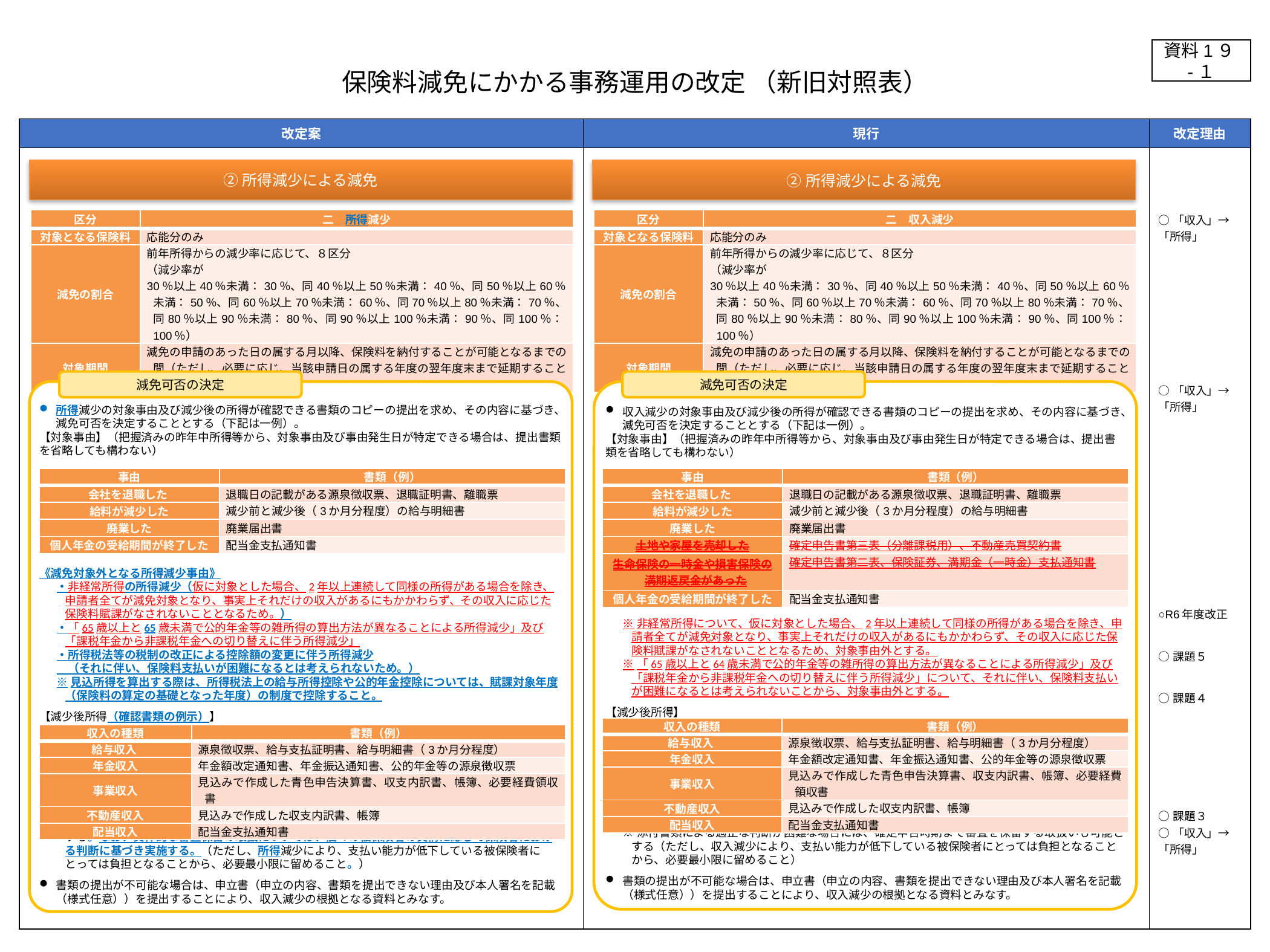

資料1９-１
保険料減免にかかる事務運用の改定 （新旧対照表）
| 改定案 | 現行 | 改定理由 |
| --- | --- | --- |
|  |  | ○「収入」→「所得」 ○「収入」→「所得」 ○R6年度改正 ○課題５ ○課題４ ○課題３ ○「収入」→「所得」 |
②所得減少による減免
②所得減少による減免
| 区分 | 二　所得減少 |
| --- | --- |
| 対象となる保険料 | 応能分のみ |
| 減免の割合 | 前年所得からの減少率に応じて、８区分 （減少率が 30％以上40％未満：30％、同40％以上50％未満：40％、同50％以上60％未満：50％、同60％以上70％未満：60％、同70％以上80％未満：70％、同80％以上90％未満：80％、同90％以上100％未満：90％、同100％：100％） |
| 対象期間 | 減免の申請のあった日の属する月以降、保険料を納付することが可能となるまでの間（ただし、必要に応じ、当該申請日の属する年度の翌年度末まで延期することができる。） |
| 区分 | 二　収入減少 |
| --- | --- |
| 対象となる保険料 | 応能分のみ |
| 減免の割合 | 前年所得からの減少率に応じて、８区分 （減少率が 30％以上40％未満：30％、同40％以上50％未満：40％、同50％以上60％未満：50％、同60％以上70％未満：60％、同70％以上80％未満：70％、同80％以上90％未満：80％、同90％以上100％未満：90％、同100％：100％） |
| 対象期間 | 減免の申請のあった日の属する月以降、保険料を納付することが可能となるまでの間（ただし、必要に応じ、当該申請日の属する年度の翌年度末まで延期することができる。） |
減免可否の決定
減免可否の決定

所得減少の対象事由及び減少後の所得が確認できる書類のコピーの提出を求め、その内容に基づき、減免可否を決定することとする（下記は一例）。
【対象事由】（把握済みの昨年中所得等から、対象事由及び事由発生日が特定できる場合は、提出書類を省略しても構わない）

《減免対象外となる所得減少事由》
・非経常所得の所得減少（仮に対象とした場合、2年以上連続して同様の所得がある場合を除き、申請者全てが減免対象となり、事実上それだけの収入があるにもかかわらず、その収入に応じた保険料賦課がなされないこととなるため。）
・「65歳以上と65歳未満で公的年金等の雑所得の算出方法が異なることによる所得減少」及び「課税年金から非課税年金への切り替えに伴う所得減少」
・所得税法等の税制の改正による控除額の変更に伴う所得減少
　（それに伴い、保険料支払いが困難になるとは考えられないため。）
※見込所得を算出する際は、所得税法上の給与所得控除や公的年金控除については、賦課対象年度（保険料の算定の基礎となった年度）の制度で控除すること。

【減少後所得（確認書類の例示）】

※添付書類による適正な判断が困難な場合には、確定申告時期まで審査を保留する取扱いも可能とする。なお、具体的な審査保留の取扱については、個々の被保険者の実情に応じて保険者における判断に基づき実施する。（ただし、所得減少により、支払い能力が低下している被保険者にとっては負担となることから、必要最小限に留めること。）

書類の提出が不可能な場合は、申立書（申立の内容、書類を提出できない理由及び本人署名を記載（様式任意））を提出することにより、収入減少の根拠となる資料とみなす。

収入減少の対象事由及び減少後の所得が確認できる書類のコピーの提出を求め、その内容に基づき、減免可否を決定することとする（下記は一例）。
【対象事由】（把握済みの昨年中所得等から、対象事由及び事由発生日が特定できる場合は、提出書類を省略しても構わない）

※非経常所得について、仮に対象とした場合、2年以上連続して同様の所得がある場合を除き、申請者全てが減免対象となり、事実上それだけの収入があるにもかかわらず、その収入に応じた保険料賦課がなされないこととなるため、対象事由外とする。
※「65歳以上と64歳未満で公的年金等の雑所得の算出方法が異なることによる所得減少」及び「課税年金から非課税年金への切り替えに伴う所得減少」について、それに伴い、保険料支払いが困難になるとは考えられないことから、対象事由外とする。

【減少後所得】

※添付書類による適正な判断が困難な場合には、確定申告時期まで審査を保留する取扱いも可能とする（ただし、収入減少により、支払い能力が低下している被保険者にとっては負担となることから、必要最小限に留めること）

書類の提出が不可能な場合は、申立書（申立の内容、書類を提出できない理由及び本人署名を記載（様式任意））を提出することにより、収入減少の根拠となる資料とみなす。
| 事由 | 書類（例） |
| --- | --- |
| 会社を退職した | 退職日の記載がある源泉徴収票、退職証明書、離職票 |
| 給料が減少した | 減少前と減少後（3か月分程度）の給与明細書 |
| 廃業した | 廃業届出書 |
| 個人年金の受給期間が終了した | 配当金支払通知書 |
| 事由 | 書類（例） |
| --- | --- |
| 会社を退職した | 退職日の記載がある源泉徴収票、退職証明書、離職票 |
| 給料が減少した | 減少前と減少後（3か月分程度）の給与明細書 |
| 廃業した | 廃業届出書 |
| 土地や家屋を売却した | 確定申告書第三表（分離課税用）、不動産売買契約書 |
| 生命保険の一時金や損害保険の満期返戻金があった | 確定申告書第二表、保険証券、満期金（一時金）支払通知書 |
| 個人年金の受給期間が終了した | 配当金支払通知書 |
| 収入の種類 | 書類（例） |
| --- | --- |
| 給与収入 | 源泉徴収票、給与支払証明書、給与明細書（3か月分程度） |
| 年金収入 | 年金額改定通知書、年金振込通知書、公的年金等の源泉徴収票 |
| 事業収入 | 見込みで作成した青色申告決算書、収支内訳書、帳簿、必要経費領収書 |
| 不動産収入 | 見込みで作成した収支内訳書、帳簿 |
| 配当収入 | 配当金支払通知書 |
| 収入の種類 | 書類（例） |
| --- | --- |
| 給与収入 | 源泉徴収票、給与支払証明書、給与明細書（3か月分程度） |
| 年金収入 | 年金額改定通知書、年金振込通知書、公的年金等の源泉徴収票 |
| 事業収入 | 見込みで作成した青色申告決算書、収支内訳書、帳簿、必要経費領収書 |
| 不動産収入 | 見込みで作成した収支内訳書、帳簿 |
| 配当収入 | 配当金支払通知書 |